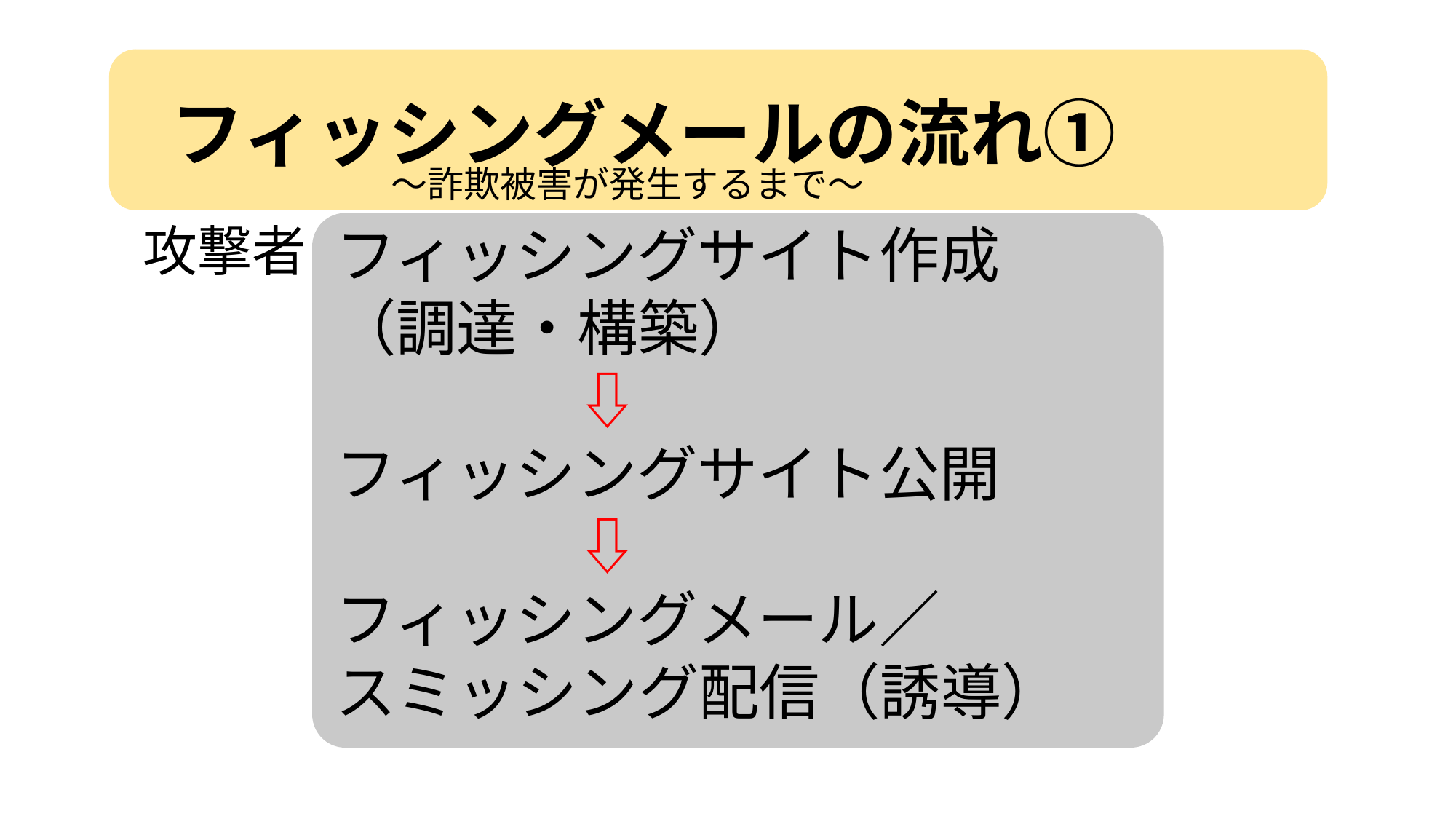

フィッシングメールの流れ①

～詐欺被害が発生するまで～
攻撃者
フィッシングサイト作成
（調達・構築）
　　　　⇩
フィッシングサイト公開
　　　　⇩
フィッシングメール／
スミッシング配信（誘導）